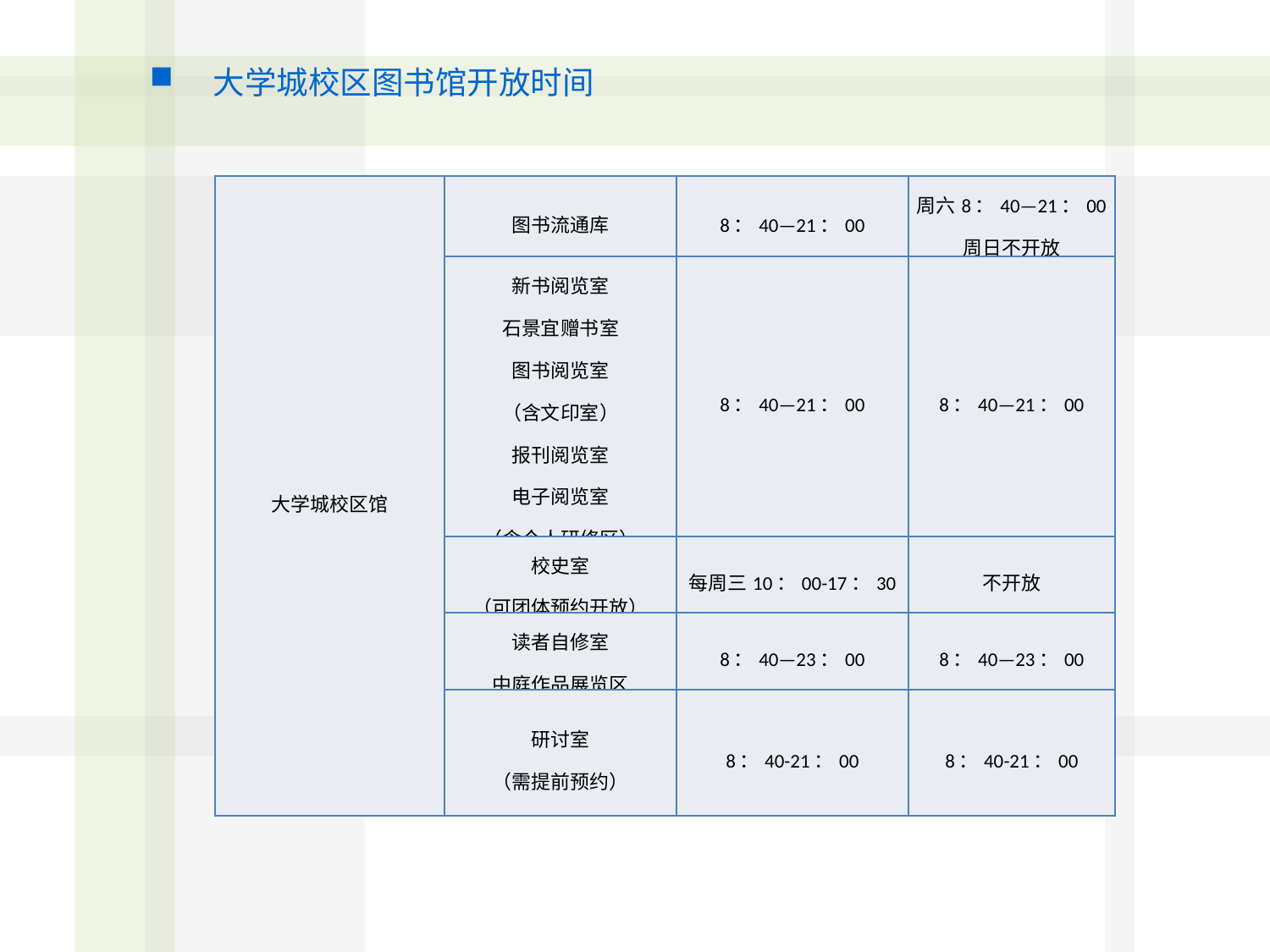

大学城校区图书馆开放时间

| 大学城校区馆 | 图书流通库 | 8：40—21：00 | 周六8：40—21：00 周日不开放 |
| --- | --- | --- | --- |
|  | 新书阅览室 石景宜赠书室 图书阅览室 （含文印室） 报刊阅览室 电子阅览室 （含个人研修区） | 8：40—21：00 | 8：40—21：00 |
|  | 校史室 （可团体预约开放） | 每周三10：00-17：30 | 不开放 |
|  | 读者自修室 中庭作品展览区 | 8：40—23：00 | 8：40—23：00 |
|  | 研讨室 （需提前预约） | 8：40-21：00 | 8：40-21：00 |